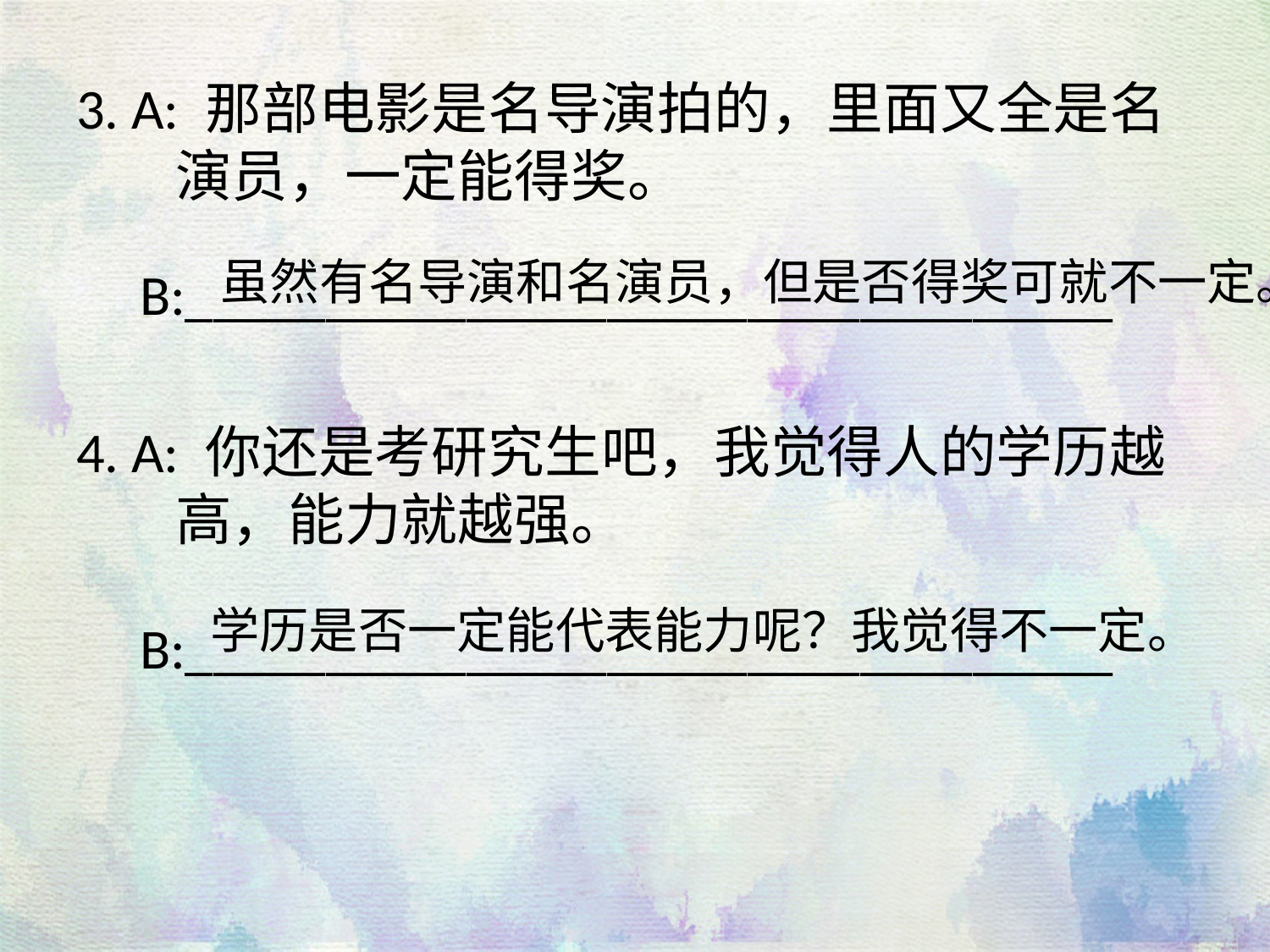

3. A: 那部电影是名导演拍的，里面又全是名演员，一定能得奖。

     B:_________________________________

4. A: 你还是考研究生吧，我觉得人的学历越高，能力就越强。

     B:_________________________________

虽然有名导演和名演员，但是否得奖可就不一定。
学历是否一定能代表能力呢？我觉得不一定。